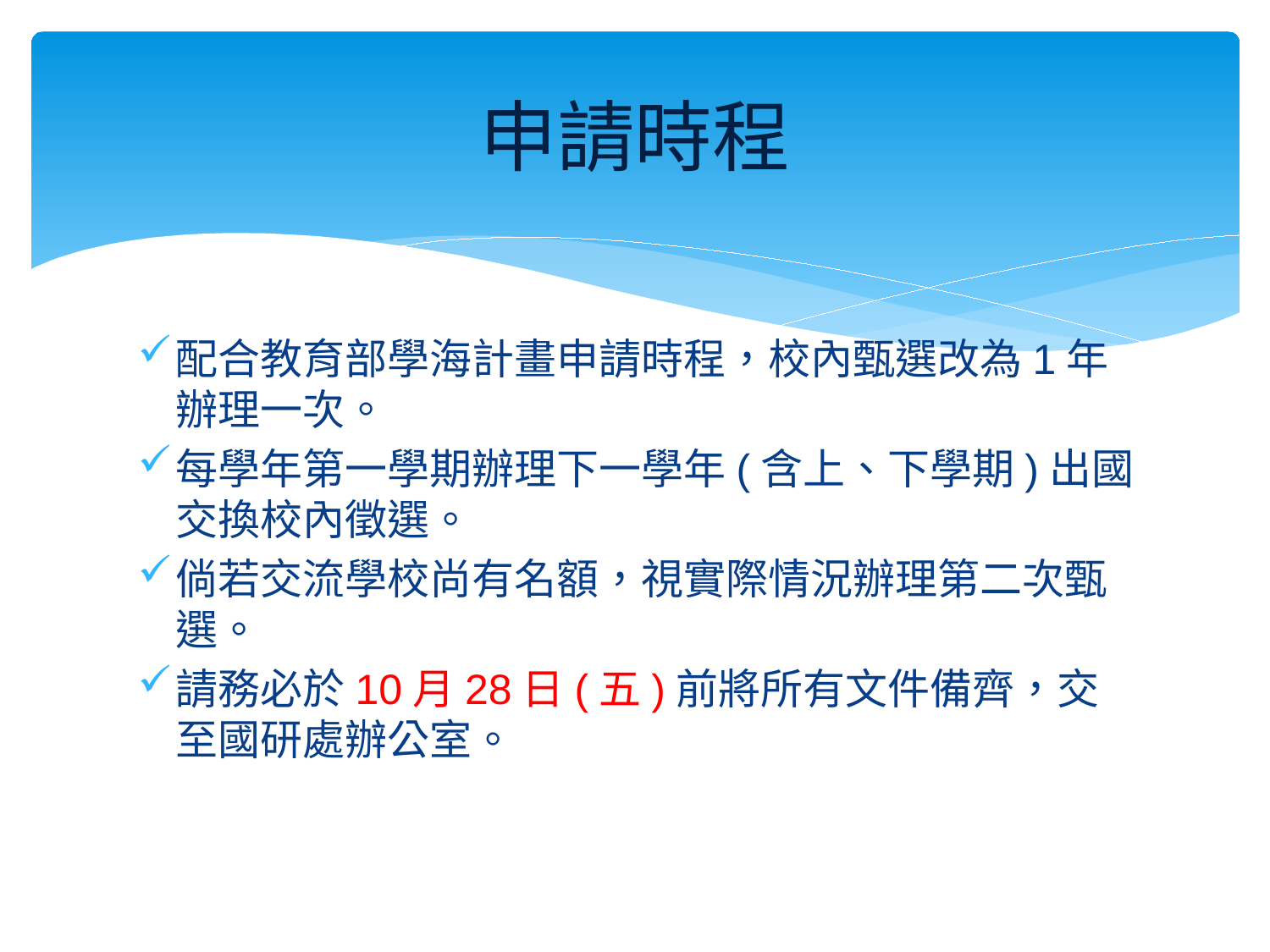

# 申請時程
配合教育部學海計畫申請時程，校內甄選改為1年辦理一次。
每學年第一學期辦理下一學年(含上、下學期)出國交換校內徵選。
倘若交流學校尚有名額，視實際情況辦理第二次甄選。
請務必於10月28日(五)前將所有文件備齊，交至國研處辦公室。